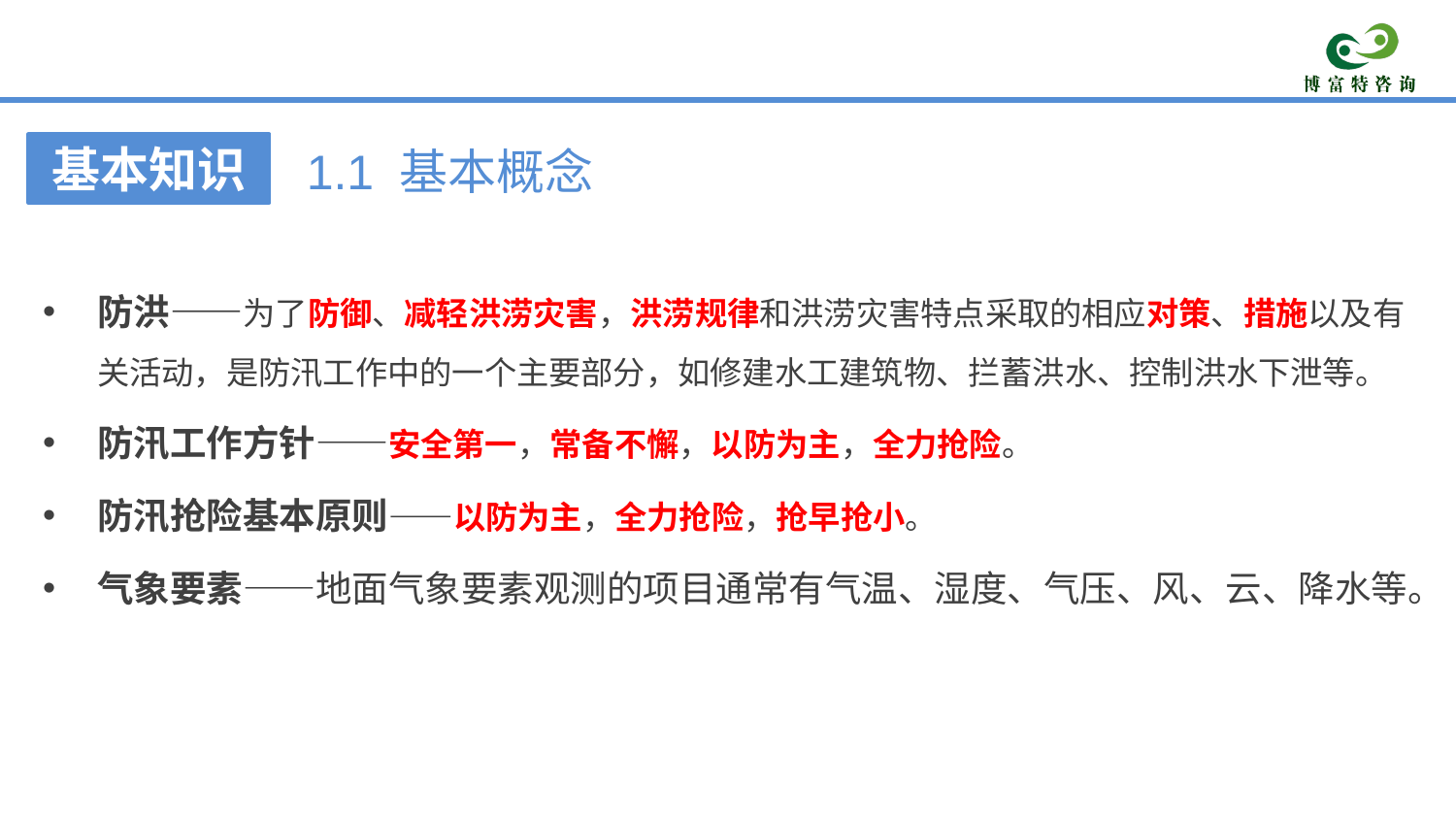

1.1 基本概念
防洪——为了防御、减轻洪涝灾害，洪涝规律和洪涝灾害特点采取的相应对策、措施以及有关活动，是防汛工作中的一个主要部分，如修建水工建筑物、拦蓄洪水、控制洪水下泄等。
防汛工作方针——安全第一，常备不懈，以防为主，全力抢险。
防汛抢险基本原则——以防为主，全力抢险，抢早抢小。
气象要素——地面气象要素观测的项目通常有气温、湿度、气压、风、云、降水等。